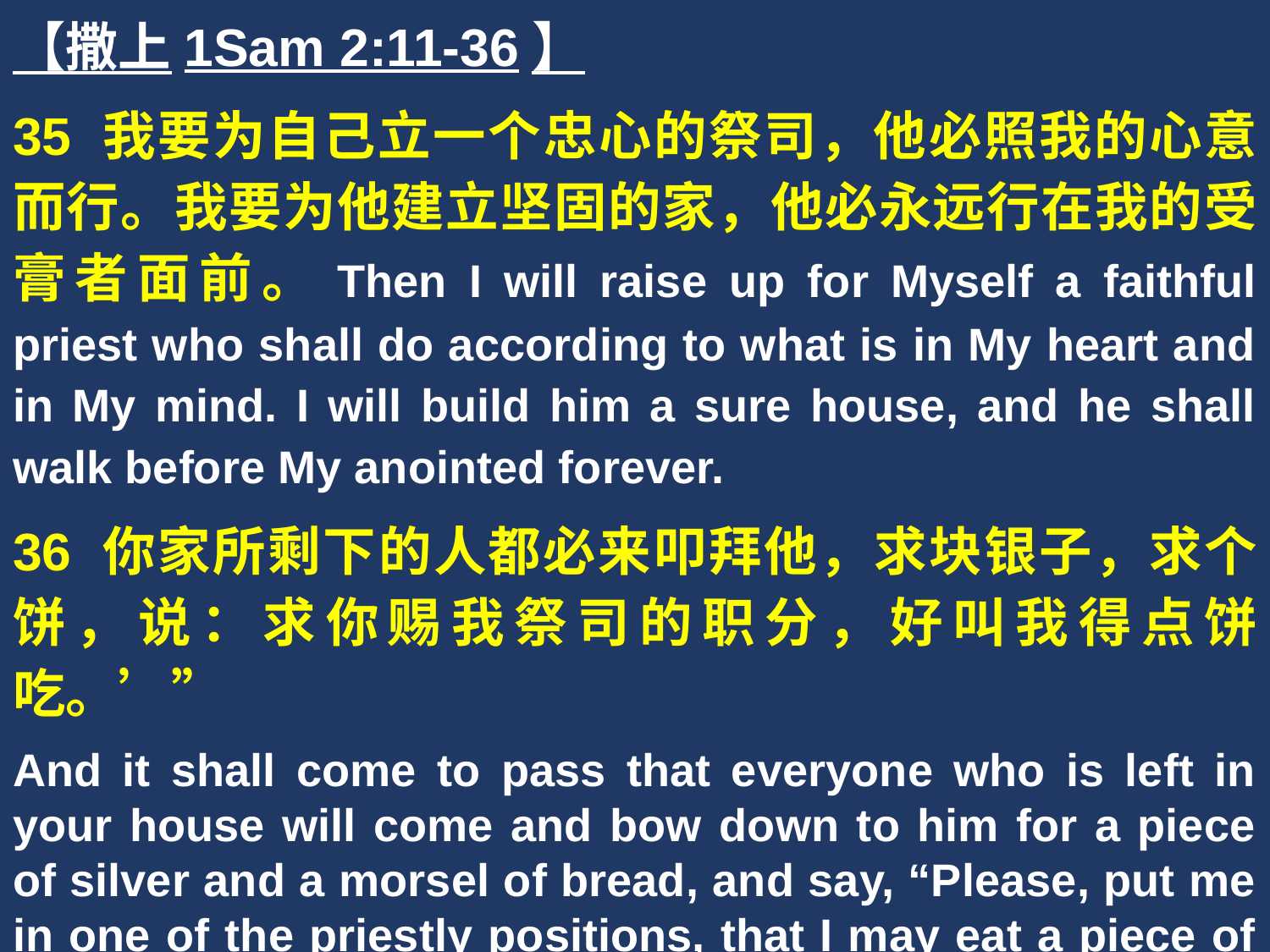

【撒上1Sam 2:11-36】
35 我要为自己立一个忠心的祭司，他必照我的心意而行。我要为他建立坚固的家，他必永远行在我的受膏者面前。Then I will raise up for Myself a faithful priest who shall do according to what is in My heart and in My mind. I will build him a sure house, and he shall walk before My anointed forever.
36 你家所剩下的人都必来叩拜他，求块银子，求个饼，说：求你赐我祭司的职分，好叫我得点饼吃。’”
And it shall come to pass that everyone who is left in your house will come and bow down to him for a piece of silver and a morsel of bread, and say, “Please, put me in one of the priestly positions, that I may eat a piece of bread.”’”